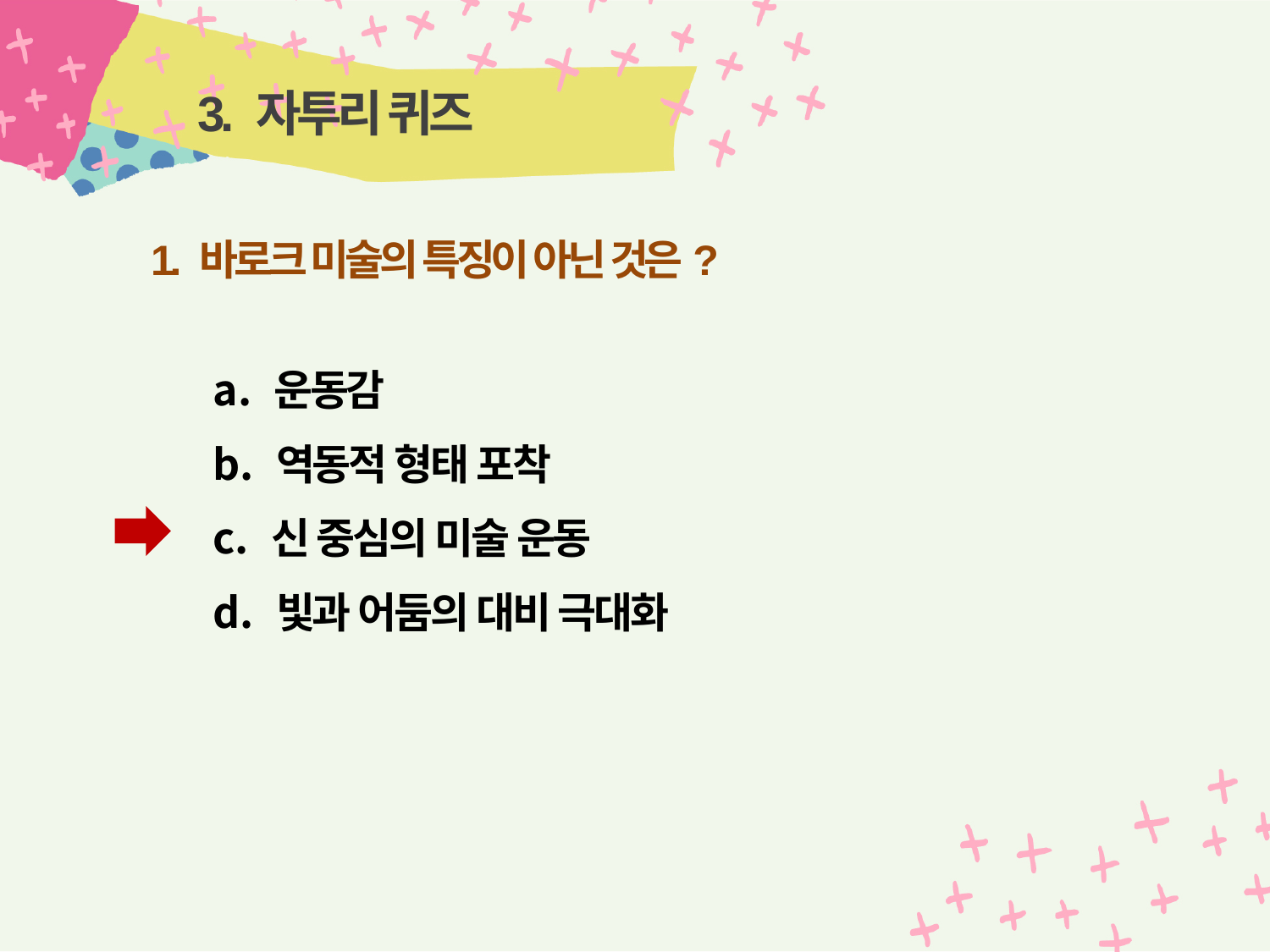

# 3. 자투리 퀴즈
1. 바로크 미술의 특징이 아닌 것은?

 운동감
 역동적 형태 포착
 신 중심의 미술 운동
 빛과 어둠의 대비 극대화